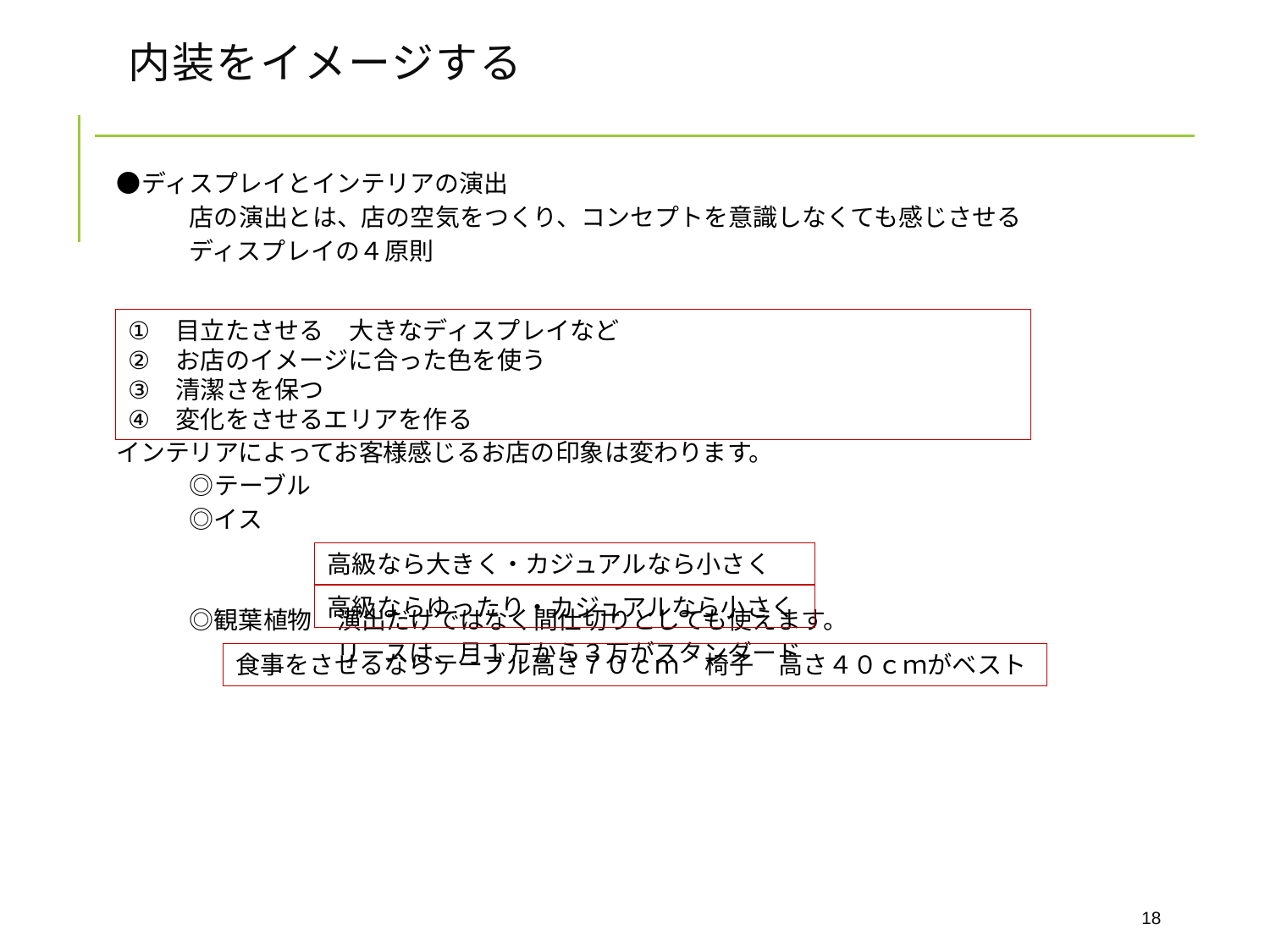

# 内装をイメージする
●ディスプレイとインテリアの演出
　　　店の演出とは、店の空気をつくり、コンセプトを意識しなくても感じさせる
　　　ディスプレイの４原則

インテリアによってお客様感じるお店の印象は変わります。
　　　◎テーブル
　　　◎イス

　　　◎観葉植物　演出だけではなく間仕切りとしても使えます。
　　　　　　　　　リースは、月１万から３万がスタンダード

目立たさせる　大きなディスプレイなど
お店のイメージに合った色を使う
清潔さを保つ
変化をさせるエリアを作る
高級なら大きく・カジュアルなら小さく
高級ならゆったり・カジュアルなら小さく
食事をさせるならテーブル高さ７０ｃｍ　椅子　高さ４０ｃｍがベスト
18